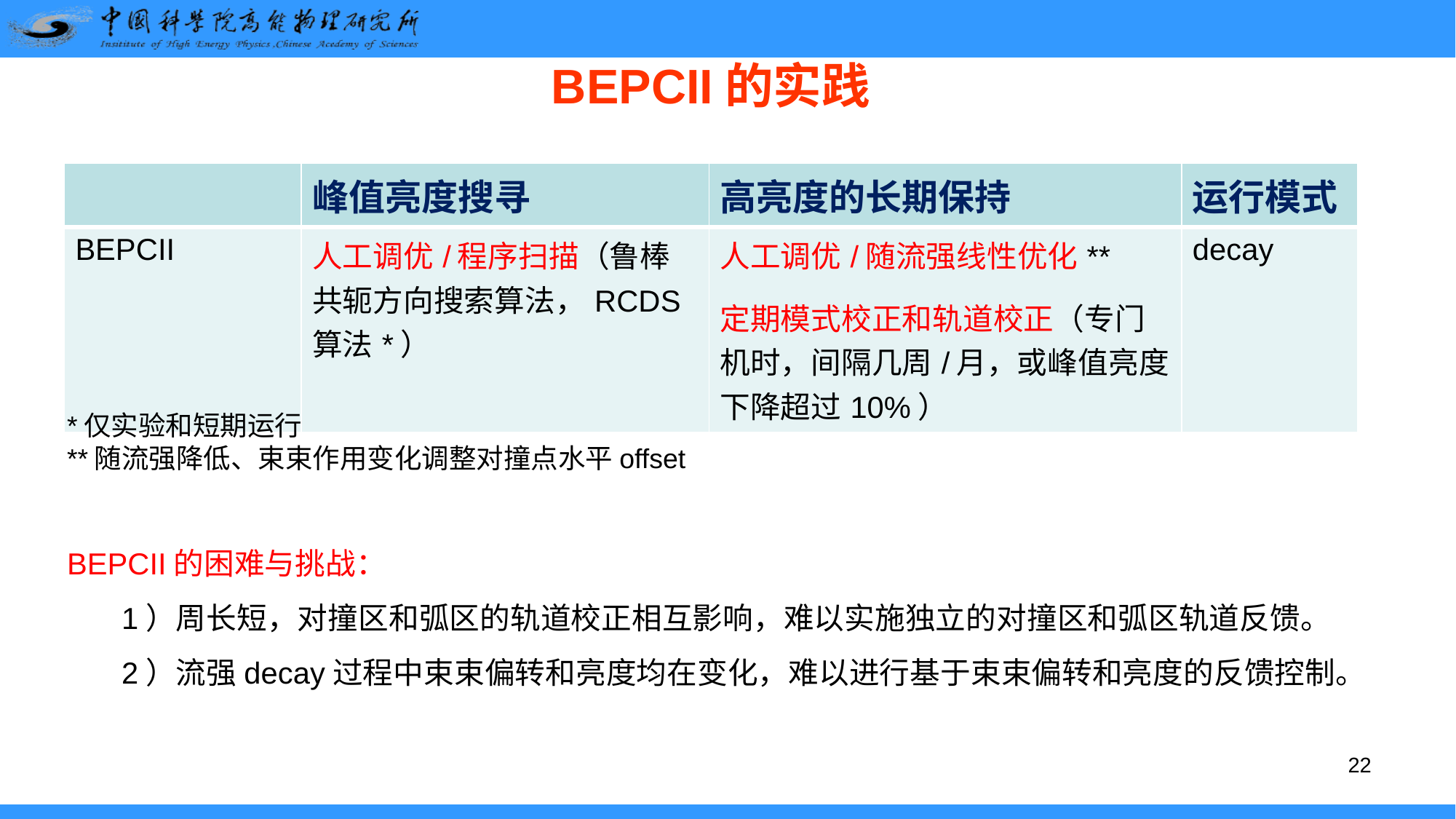

# BEPCII的实践

|  | 峰值亮度搜寻 | 高亮度的长期保持 | 运行模式 |
| --- | --- | --- | --- |
| BEPCII | 人工调优/程序扫描（鲁棒共轭方向搜索算法，RCDS算法\*） | 人工调优/随流强线性优化\*\* 定期模式校正和轨道校正（专门机时，间隔几周/月，或峰值亮度下降超过10%） | decay |
*仅实验和短期运行
**随流强降低、束束作用变化调整对撞点水平offset
BEPCII的困难与挑战：
1）周长短，对撞区和弧区的轨道校正相互影响，难以实施独立的对撞区和弧区轨道反馈。
2）流强decay过程中束束偏转和亮度均在变化，难以进行基于束束偏转和亮度的反馈控制。
22